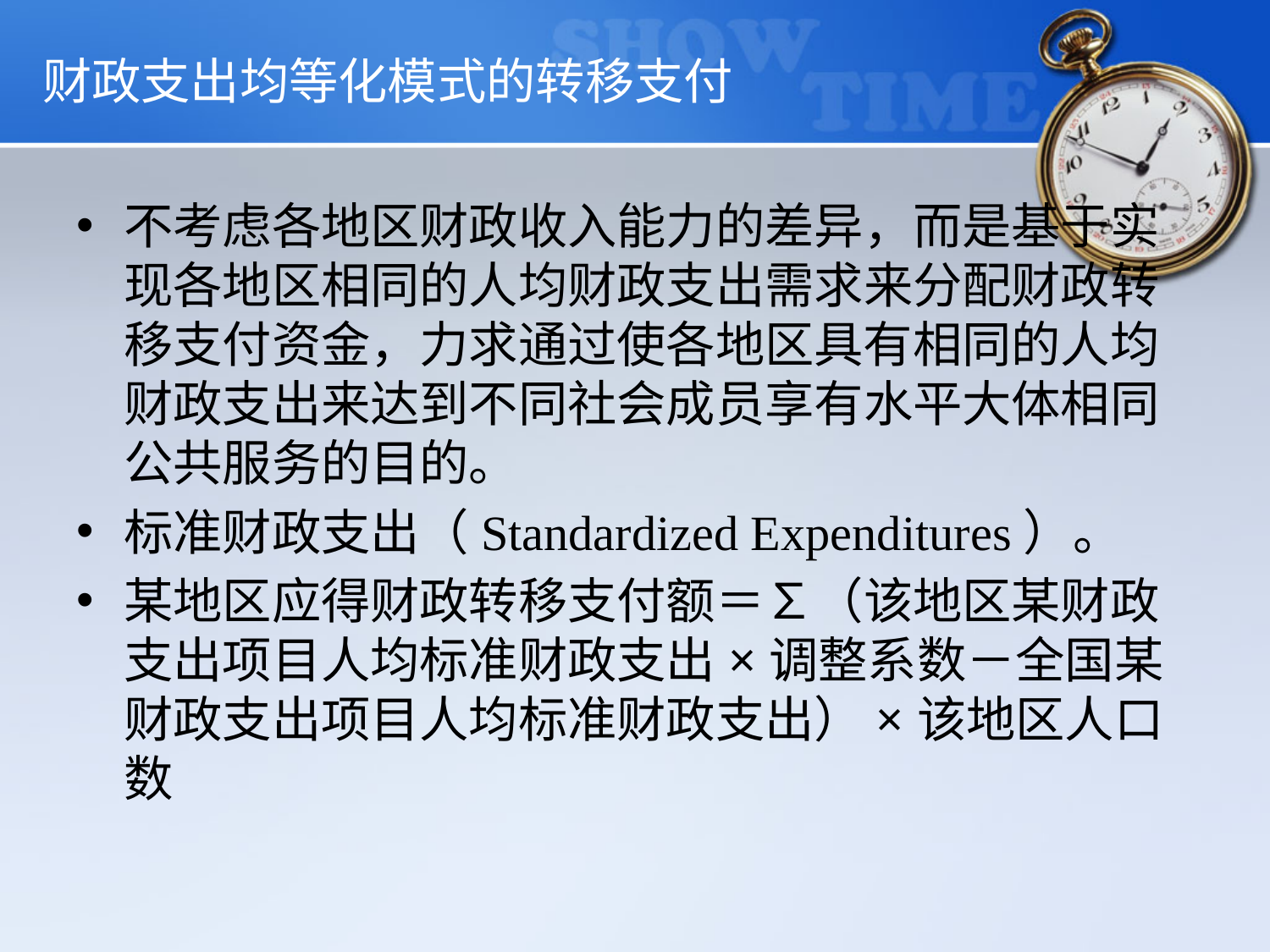

# 财政支出均等化模式的转移支付
不考虑各地区财政收入能力的差异，而是基于实现各地区相同的人均财政支出需求来分配财政转移支付资金，力求通过使各地区具有相同的人均财政支出来达到不同社会成员享有水平大体相同公共服务的目的。
标准财政支出（Standardized Expenditures）。
某地区应得财政转移支付额＝∑（该地区某财政支出项目人均标准财政支出×调整系数－全国某财政支出项目人均标准财政支出）×该地区人口数